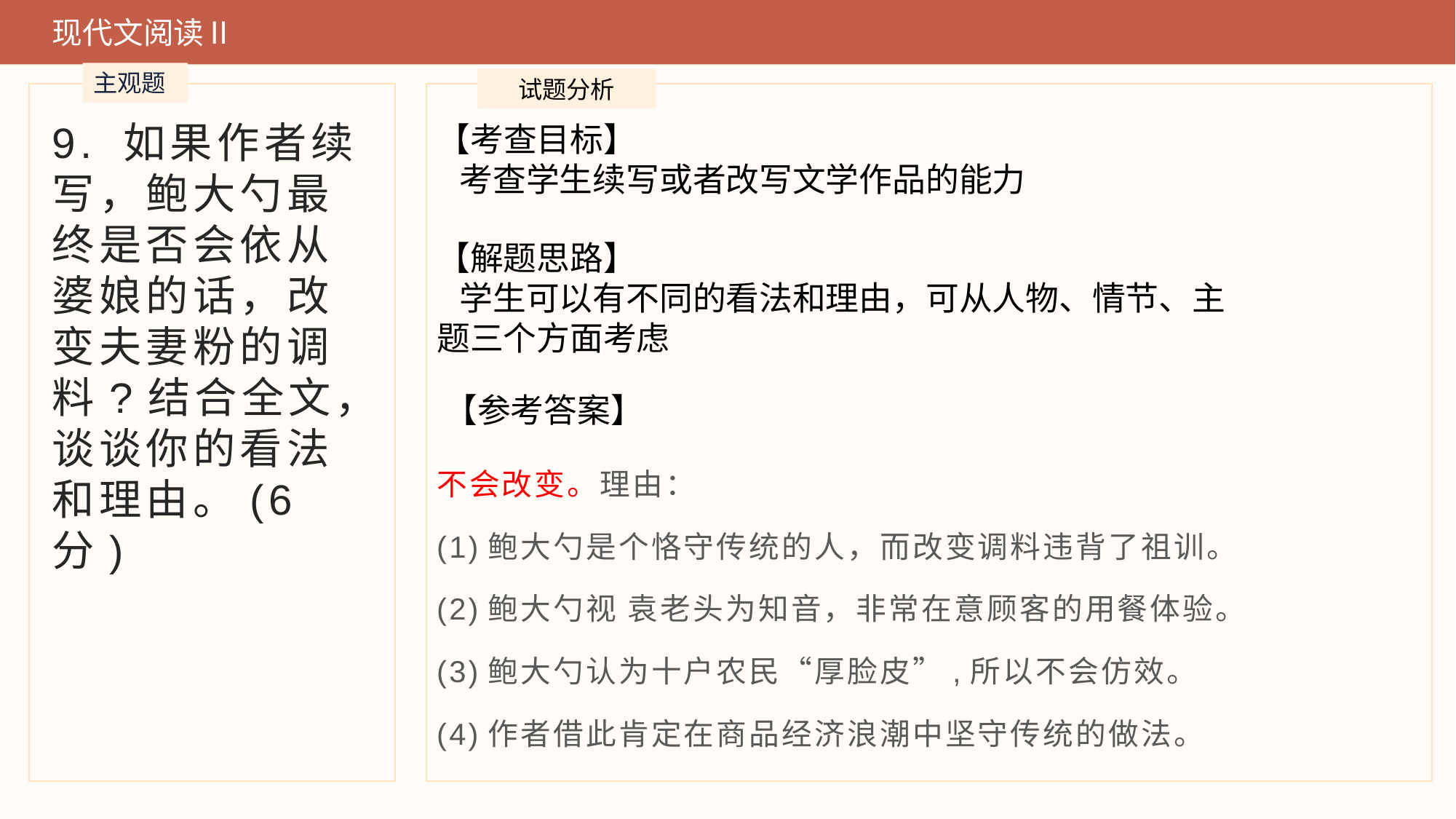

现代文阅读Ⅱ
主观题
试题分析

9. 如果作者续写，鲍大勺最终是否会依从婆娘的话，改变夫妻粉的调料?结合全文，谈谈你的看法和理由。(6分)
【考查目标】
  考查学生续写或者改写文学作品的能力
【解题思路】
  学生可以有不同的看法和理由，可从人物、情节、主题三个方面考虑
【参考答案】
不会改变。理由：
(1)鲍大勺是个恪守传统的人，而改变调料违背了祖训。
(2)鲍大勺视 袁老头为知音，非常在意顾客的用餐体验。
(3)鲍大勺认为十户农民“厚脸皮”,所以不会仿效。
(4)作者借此肯定在商品经济浪潮中坚守传统的做法。